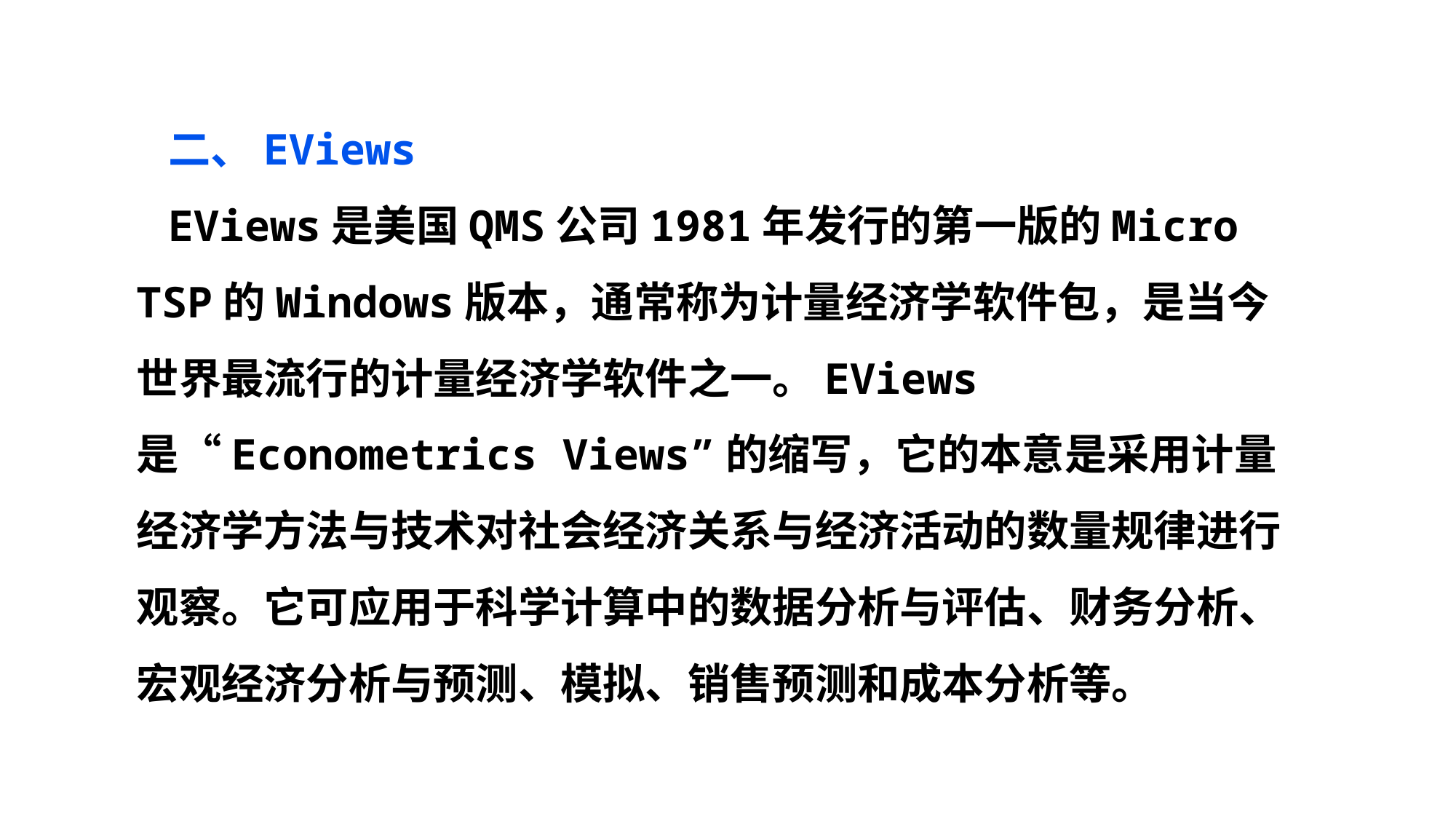

二、EViews
EViews是美国QMS公司1981年发行的第一版的Micro TSP的Windows版本，通常称为计量经济学软件包，是当今世界最流行的计量经济学软件之一。EViews是“Econometrics Views”的缩写，它的本意是采用计量经济学方法与技术对社会经济关系与经济活动的数量规律进行观察。它可应用于科学计算中的数据分析与评估、财务分析、宏观经济分析与预测、模拟、销售预测和成本分析等。